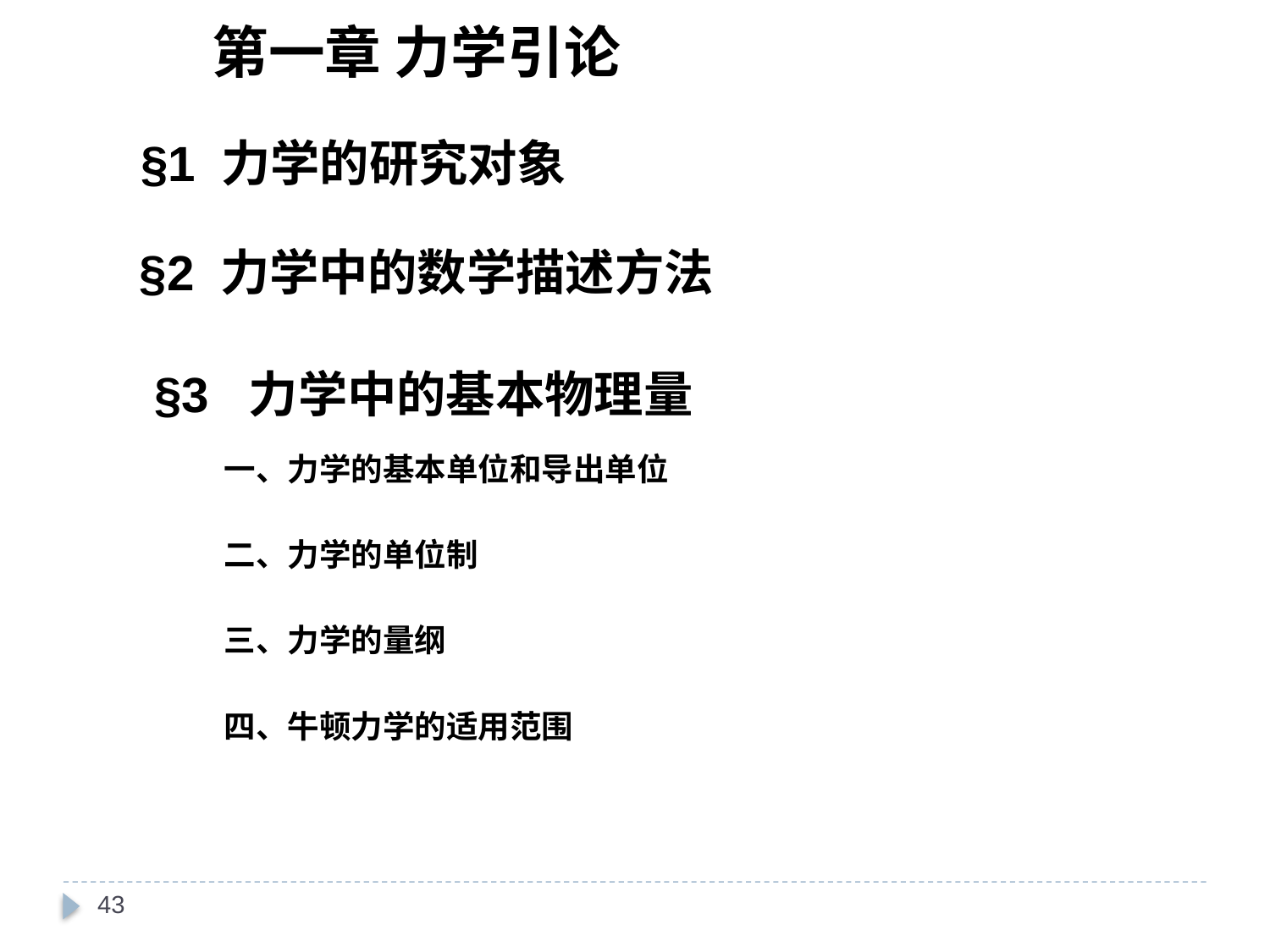

第一章 力学引论
§1 力学的研究对象
§2 力学中的数学描述方法
§3  力学中的基本物理量
一、力学的基本单位和导出单位
二、力学的单位制
三、力学的量纲
四、牛顿力学的适用范围
43